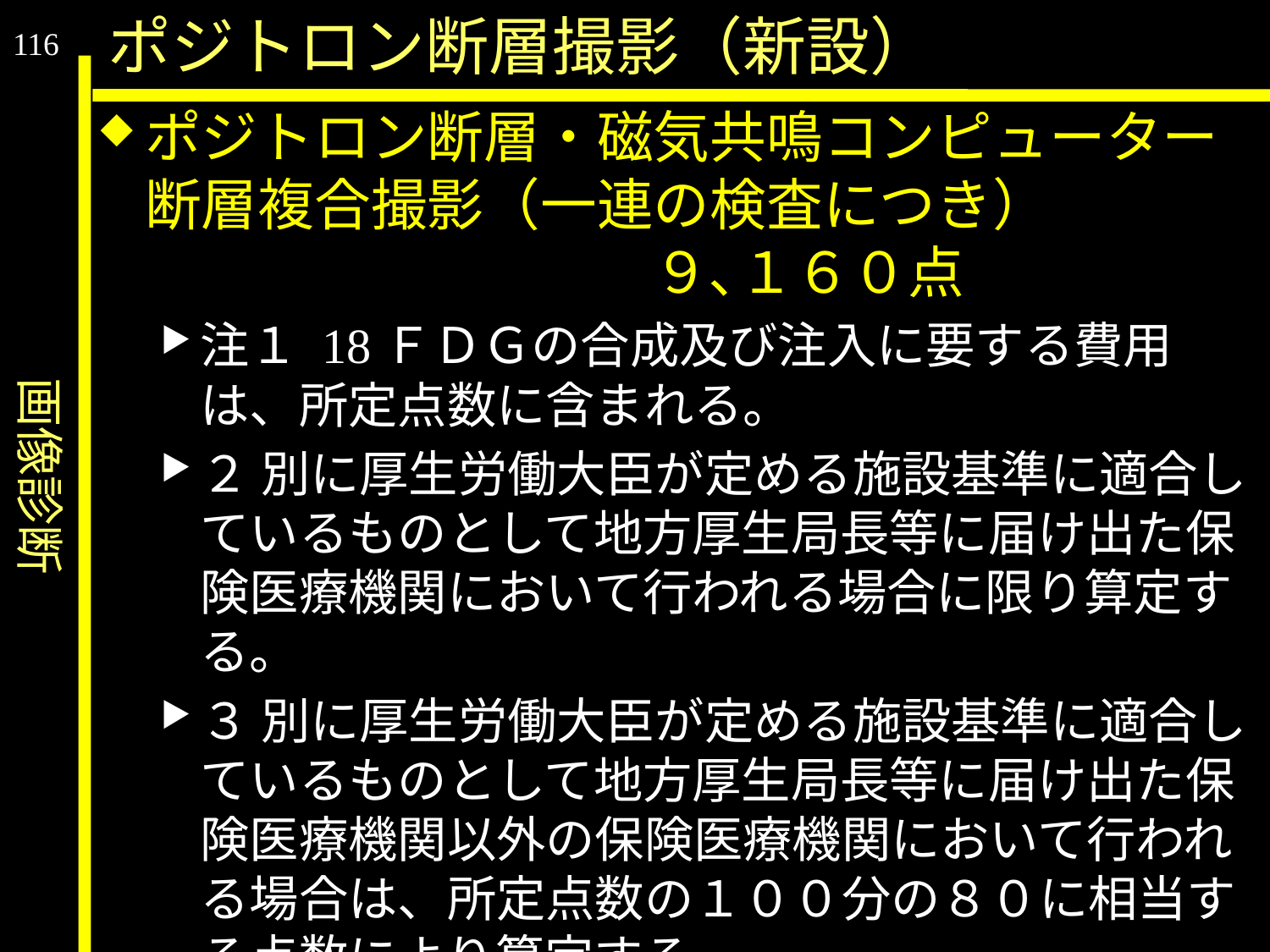

画像診断
ポジトロン断層撮影（新設）
116

ポジトロン断層・磁気共鳴コンピューター断層複合撮影（一連の検査につき）　　　　　　　　　　　　９､１６０点
注１ 18ＦＤＧの合成及び注入に要する費用は、所定点数に含まれる。
２ 別に厚生労働大臣が定める施設基準に適合しているものとして地方厚生局長等に届け出た保険医療機関において行われる場合に限り算定する。
３ 別に厚生労働大臣が定める施設基準に適合しているものとして地方厚生局長等に届け出た保険医療機関以外の保険医療機関において行われる場合は、所定点数の１００分の８０に相当する点数により算定する。